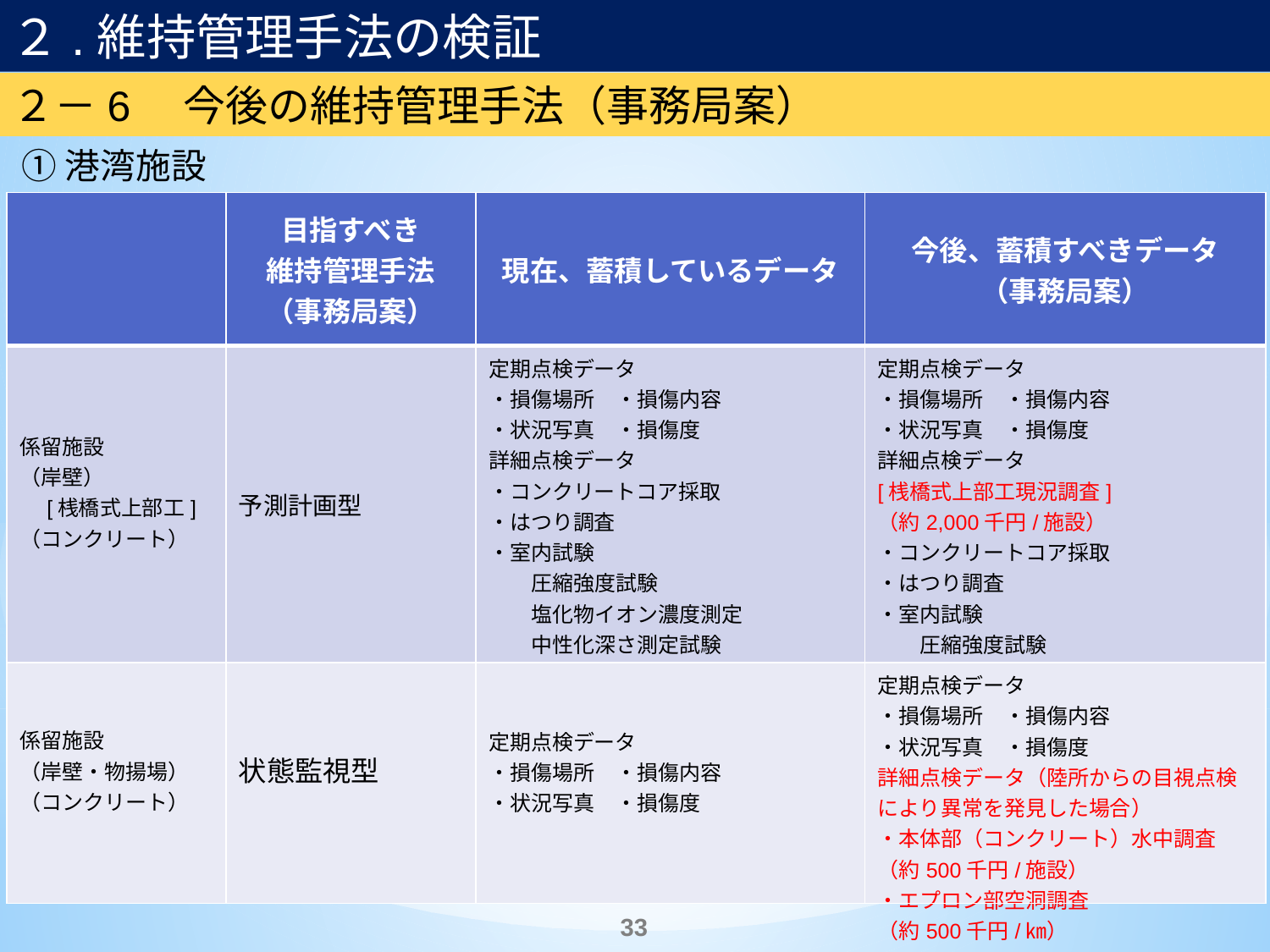

２.維持管理手法の検証
２－6　今後の維持管理手法（事務局案）
①港湾施設
|  | 目指すべき 維持管理手法 （事務局案） | 現在、蓄積しているデータ | 今後、蓄積すべきデータ （事務局案） |
| --- | --- | --- | --- |
| 係留施設 （岸壁） 　[桟橋式上部工] （コンクリート） | 予測計画型 | 定期点検データ ・損傷場所　・損傷内容 ・状況写真　・損傷度 詳細点検データ ・コンクリートコア採取 ・はつり調査 ・室内試験 　　圧縮強度試験 　　塩化物イオン濃度測定 　　中性化深さ測定試験 | 定期点検データ ・損傷場所　・損傷内容 ・状況写真　・損傷度 詳細点検データ [桟橋式上部工現況調査] （約2,000千円/施設） ・コンクリートコア採取 ・はつり調査 ・室内試験 　　圧縮強度試験 　　塩化物イオン濃度測定 　　中性化深さ測定試験 |
| 係留施設 （岸壁・物揚場） （コンクリート） | 状態監視型 | 定期点検データ ・損傷場所　・損傷内容 ・状況写真　・損傷度 | 定期点検データ ・損傷場所　・損傷内容 ・状況写真　・損傷度 詳細点検データ（陸所からの目視点検により異常を発見した場合） ・本体部（コンクリート）水中調査 （約500千円/施設） ・エプロン部空洞調査 （約500千円/㎞） |
33